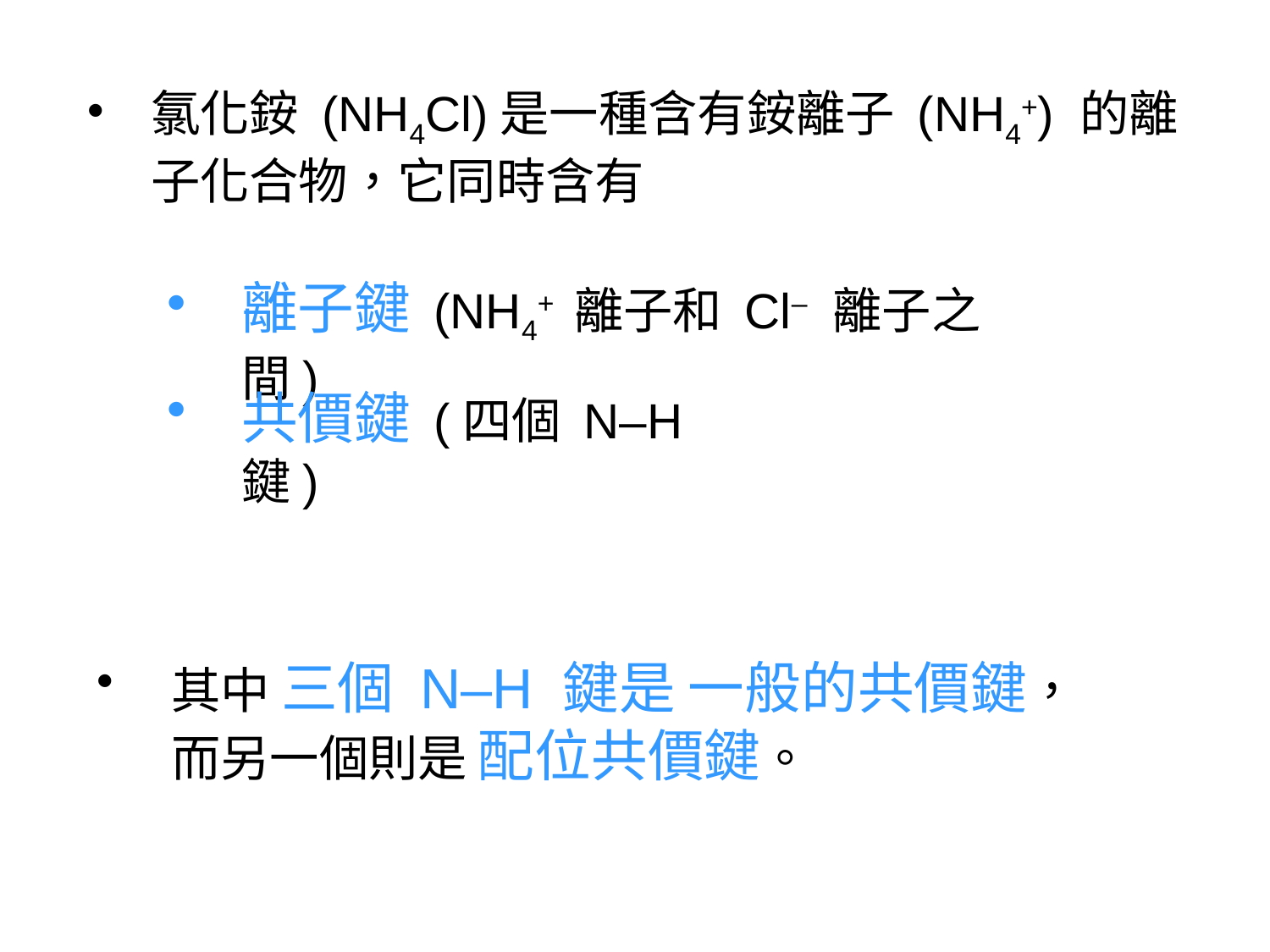

氯化銨 (NH4Cl)是一種含有銨離子 (NH4+) 的離子化合物，它同時含有
離子鍵 (NH4+ 離子和 Cl– 離子之間)
共價鍵 (四個 N–H 鍵)
其中 三個 N–H 鍵是 一般的共價鍵，而另一個則是 配位共價鍵。